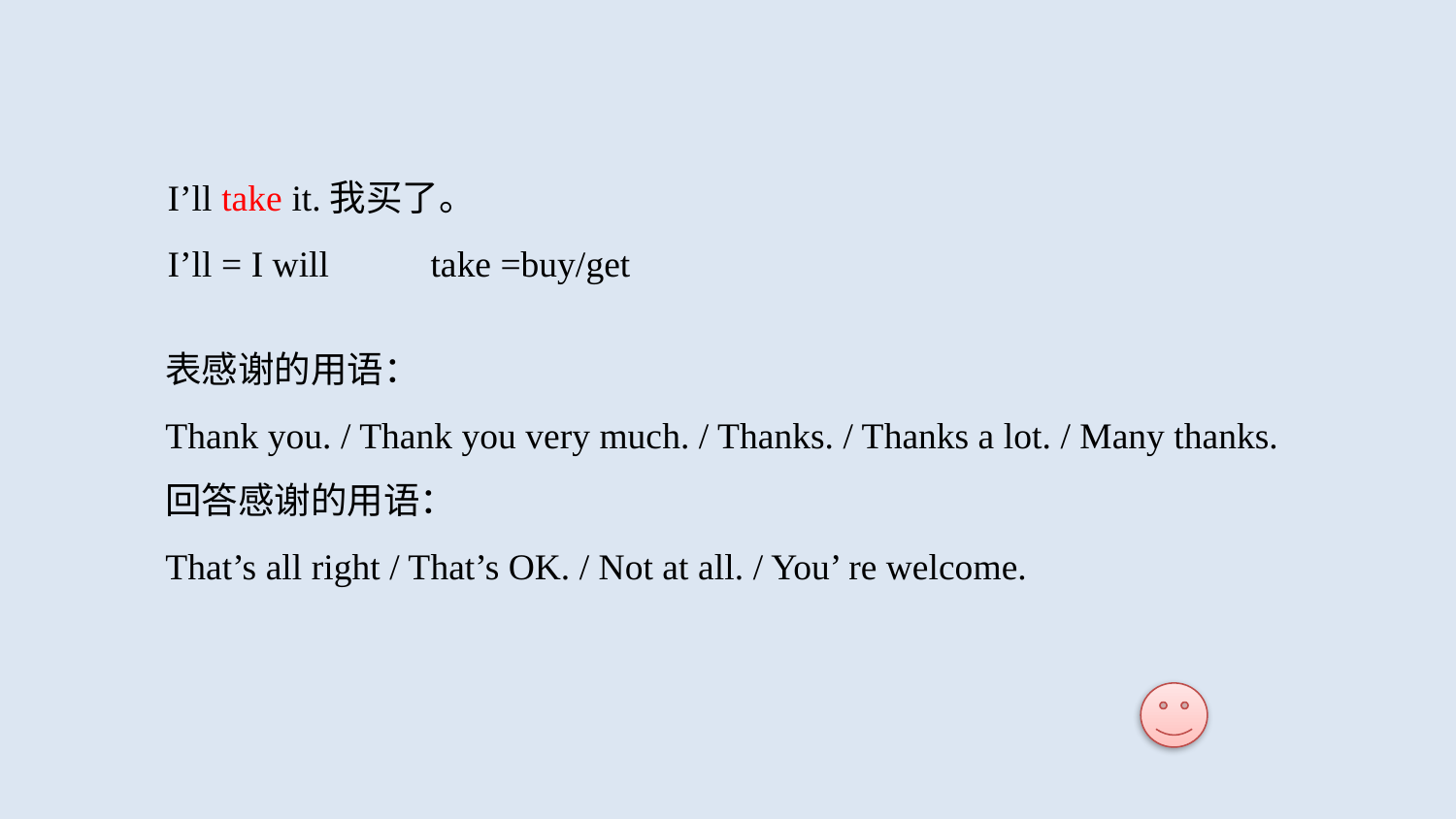

I’ll take it.我买了。
I’ll = I will           take =buy/get
表感谢的用语：
Thank you. / Thank you very much. / Thanks. / Thanks a lot. / Many thanks.
回答感谢的用语：
That’s all right / That’s OK. / Not at all. / You’ re welcome.